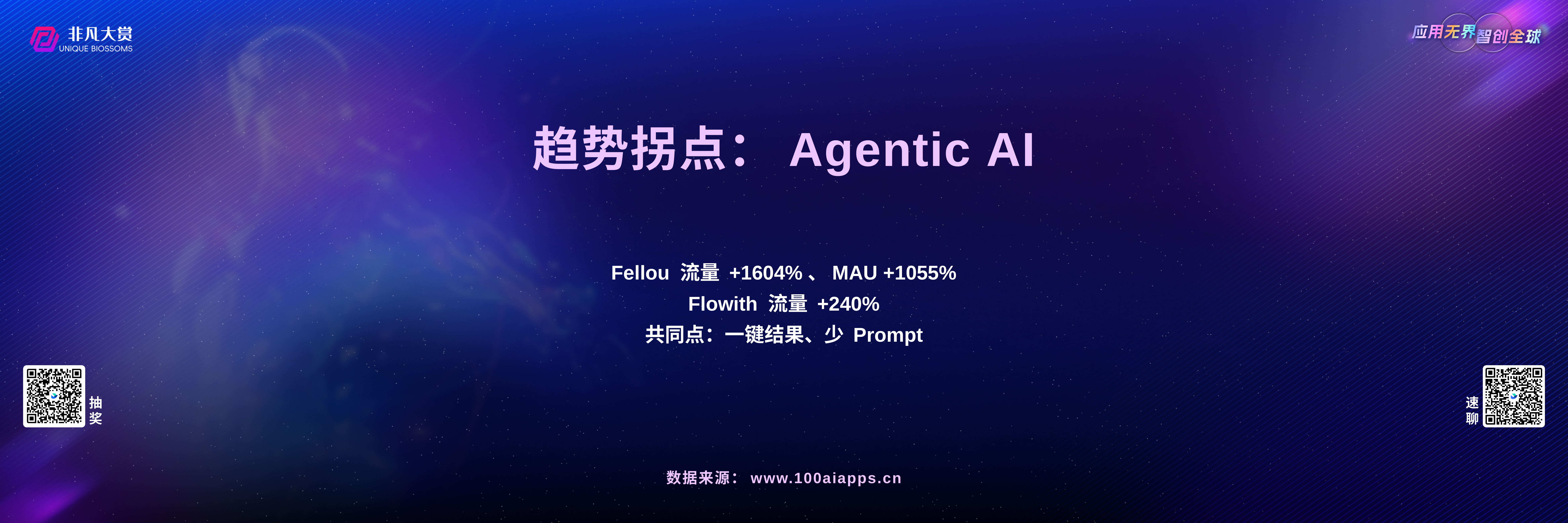

趋势拐点：Agentic AI
Fellou 流量 +1604%、MAU +1055%
Flowith 流量 +240%
共同点：一键结果、少 Prompt
数据来源：www.100aiapps.cn